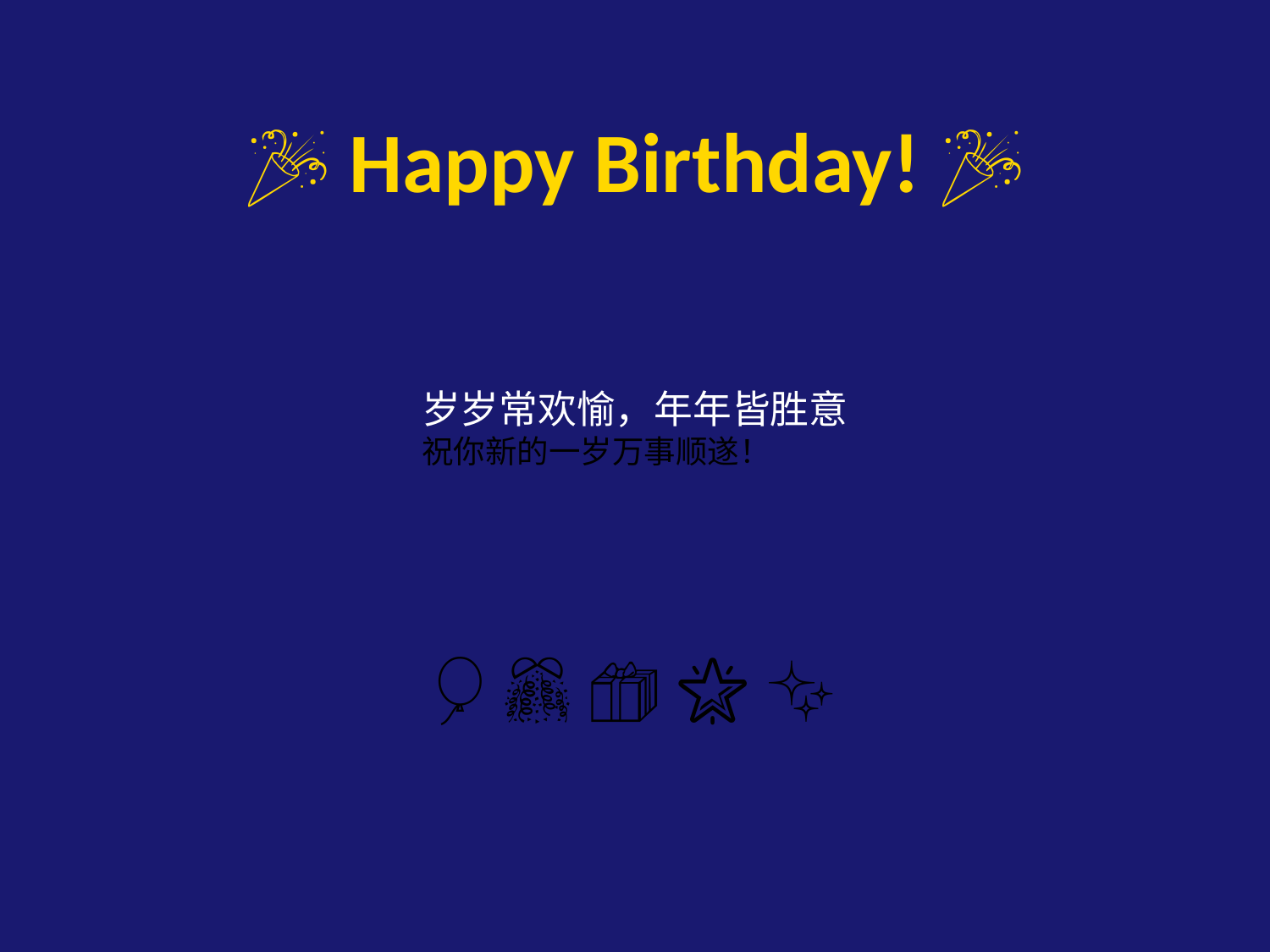

🎉 Happy Birthday! 🎉
岁岁常欢愉，年年皆胜意
祝你新的一岁万事顺遂！
🎈 🎊 🎁 🌟 ✨